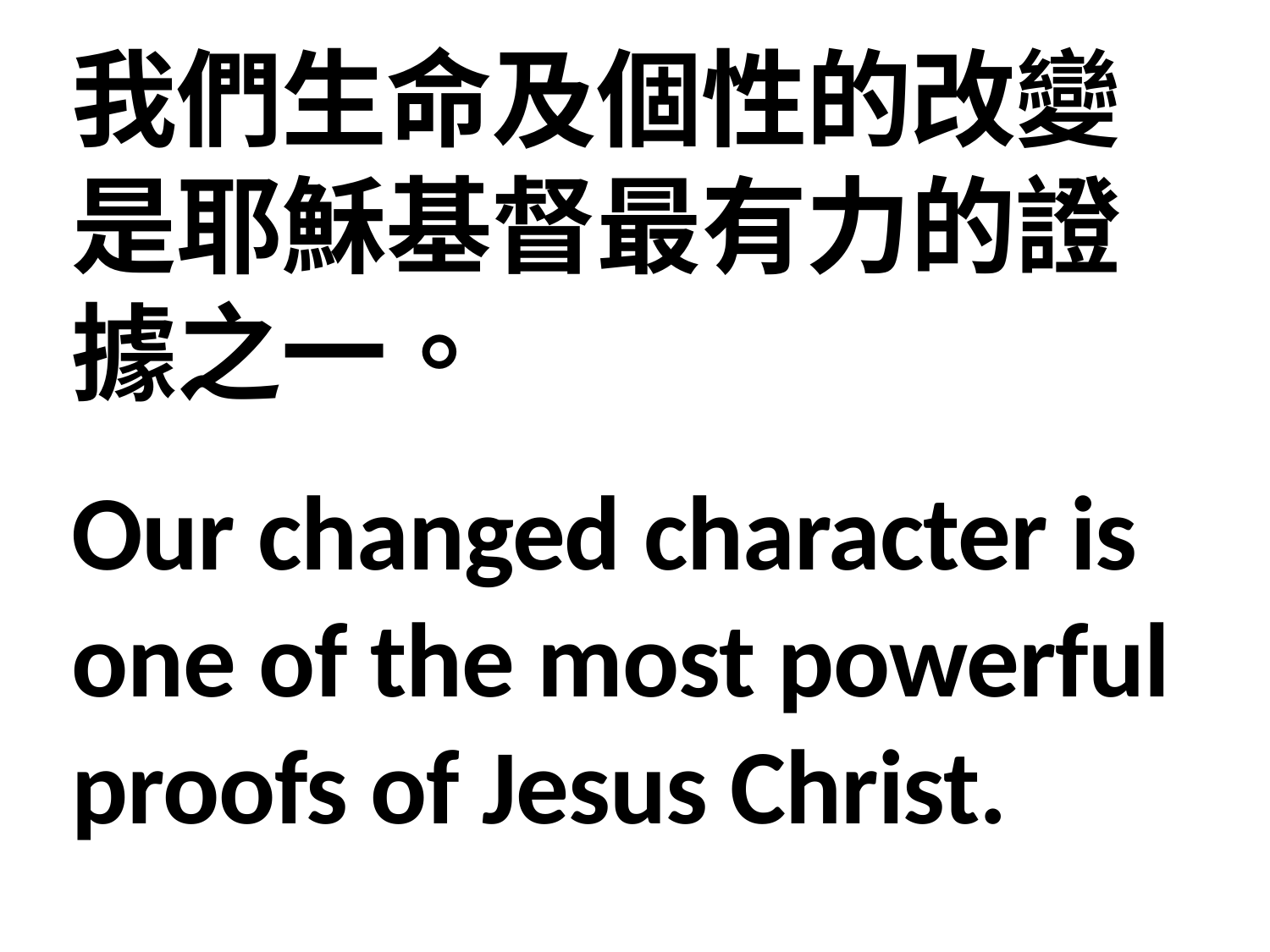

我們生命及個性的改變是耶穌基督最有力的證據之一。

Our changed character is one of the most powerful proofs of Jesus Christ.